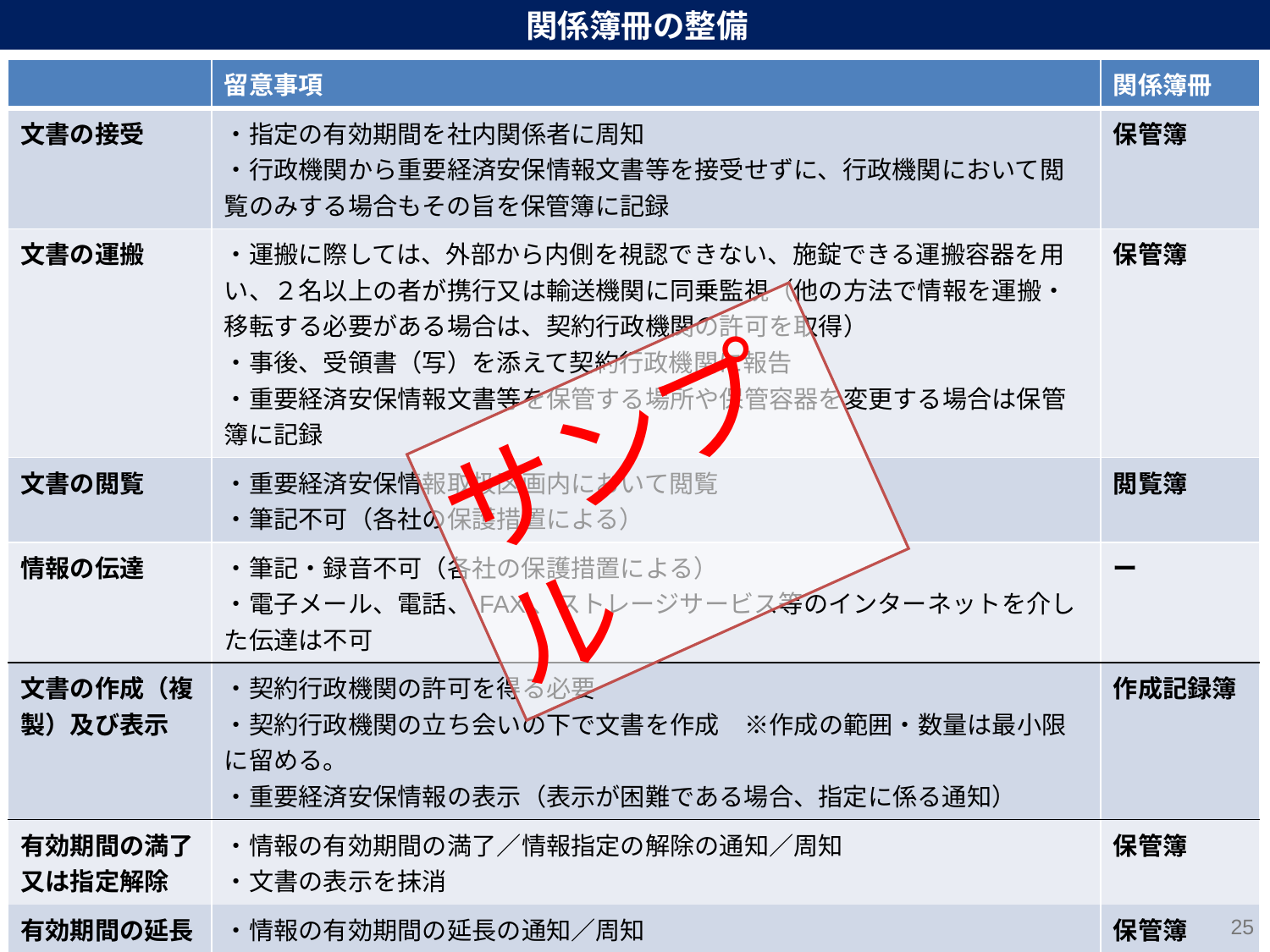

関係簿冊の整備
|  | 留意事項 | 関係簿冊 |
| --- | --- | --- |
| 文書の接受 | ・指定の有効期間を社内関係者に周知 ・行政機関から重要経済安保情報文書等を接受せずに、行政機関において閲覧のみする場合もその旨を保管簿に記録 | 保管簿 |
| 文書の運搬 | ・運搬に際しては、外部から内側を視認できない、施錠できる運搬容器を用い、２名以上の者が携行又は輸送機関に同乗監視（他の方法で情報を運搬・移転する必要がある場合は、契約行政機関の許可を取得） ・事後、受領書（写）を添えて契約行政機関に報告 ・重要経済安保情報文書等を保管する場所や保管容器を変更する場合は保管簿に記録 | 保管簿 |
| 文書の閲覧 | ・重要経済安保情報取扱区画内において閲覧 ・筆記不可（各社の保護措置による） | 閲覧簿 |
| 情報の伝達 | ・筆記・録音不可（各社の保護措置による） ・電子メール、電話、FAX、ストレージサービス等のインターネットを介した伝達は不可 | ー |
| 文書の作成（複製）及び表示 | ・契約行政機関の許可を得る必要 ・契約行政機関の立ち会いの下で文書を作成　※作成の範囲・数量は最小限に留める。 ・重要経済安保情報の表示（表示が困難である場合、指定に係る通知） | 作成記録簿 |
| 有効期間の満了又は指定解除 | ・情報の有効期間の満了／情報指定の解除の通知／周知 ・文書の表示を抹消 | 保管簿 |
| 有効期間の延長 | ・情報の有効期間の延長の通知／周知 | 保管簿 |
| 文書の返却／ 文書の廃棄 | ・契約終了又は契約行政機関の指示があった場合、提供を受けた重要経済安保情報文書を全て返却するとともに、作成（複製）した文書を全て廃棄又は提供 ・文書の廃棄は、保護責任者（各社の規定に従う）が立ち会い、焼却、粉砕、細断、溶解、消磁及び破壊等の手段により、文書等が複製又は識別できないように確実に行う ・廃棄後は、廃棄報告書により契約行政機関に報告 | 保管簿 |
サンプル
25